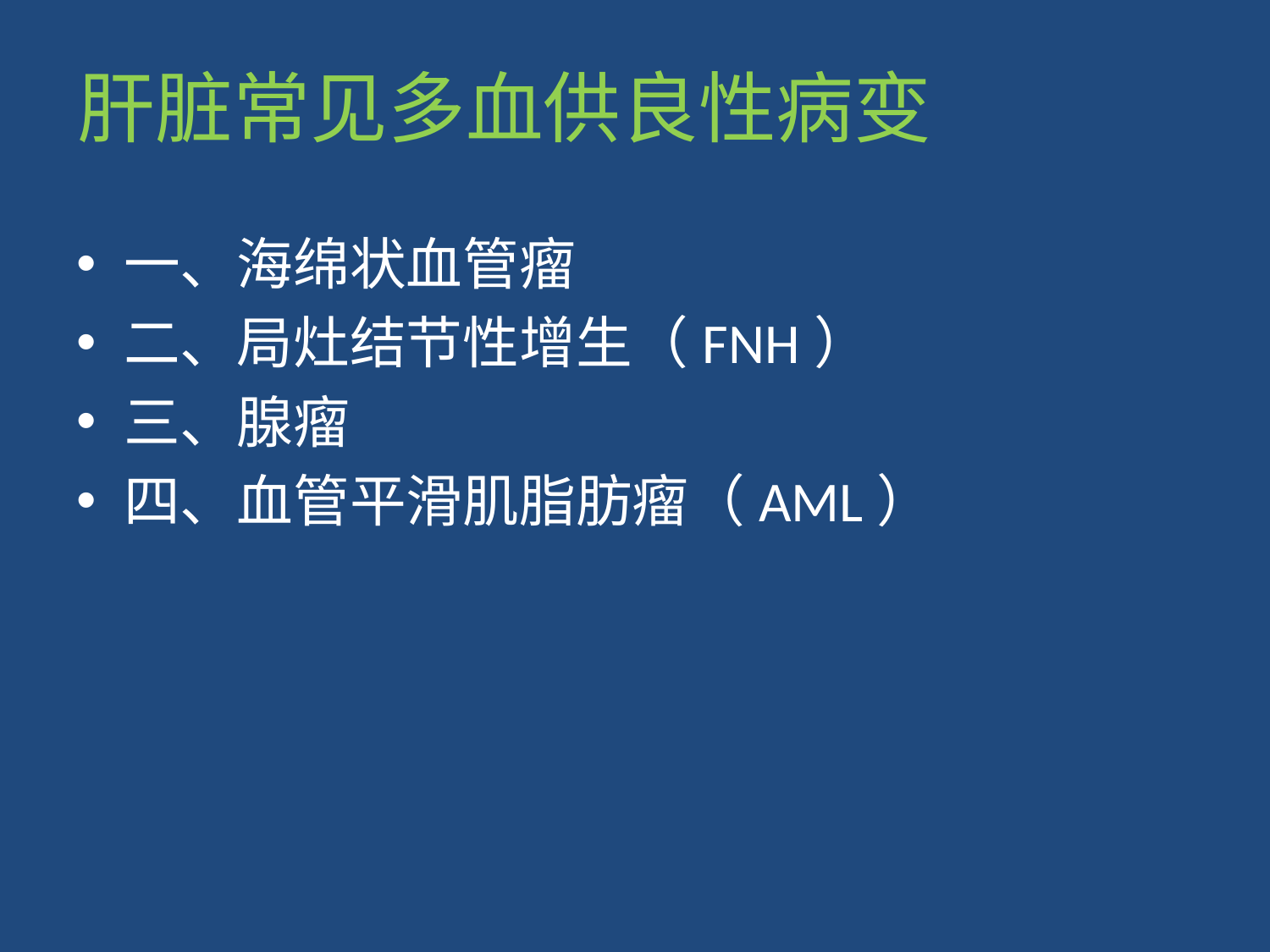

# 肝脏常见多血供良性病变
一、海绵状血管瘤
二、局灶结节性增生（FNH）
三、腺瘤
四、血管平滑肌脂肪瘤（AML）